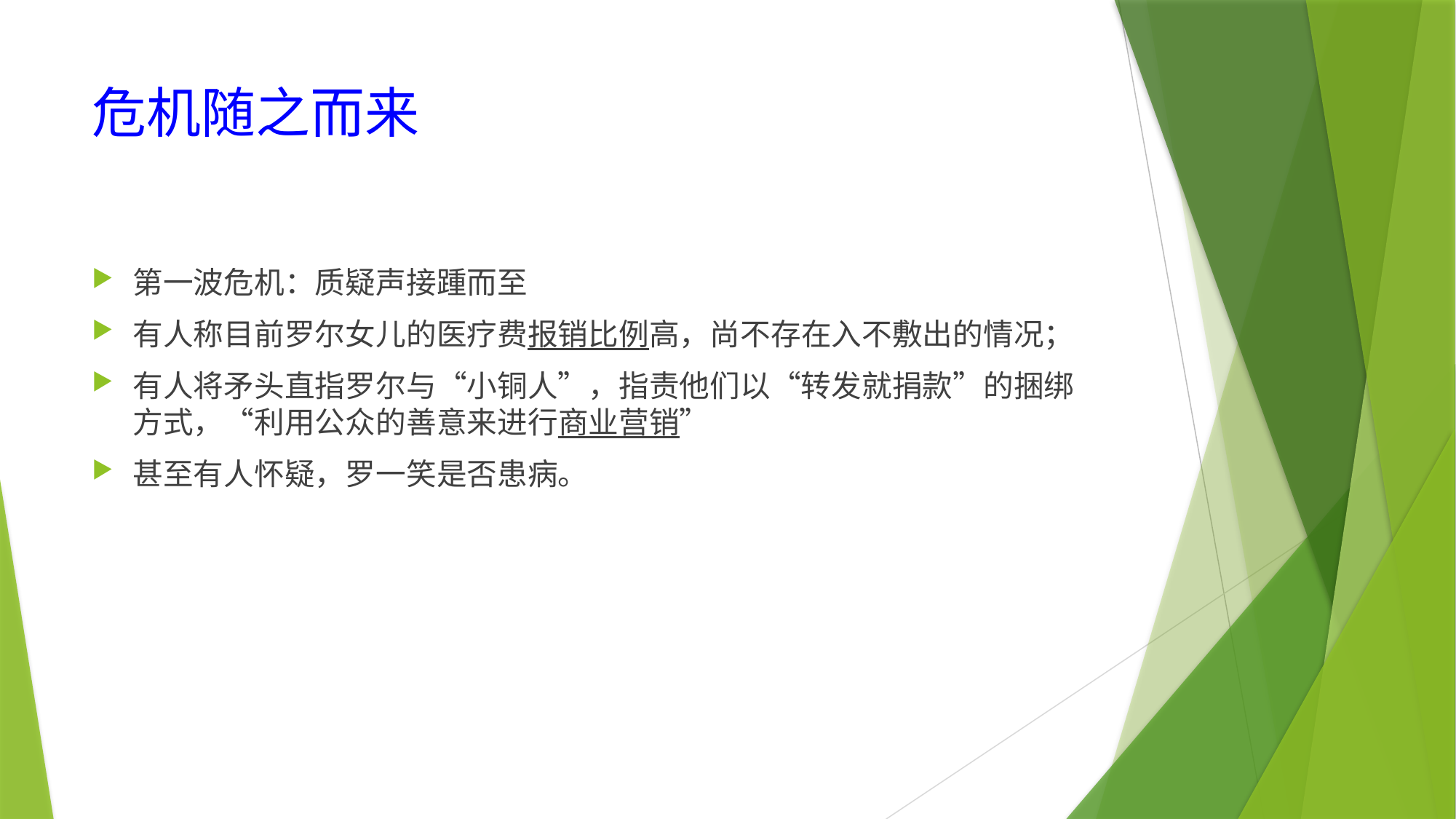

# 危机随之而来
第一波危机：质疑声接踵而至
有人称目前罗尔女儿的医疗费报销比例高，尚不存在入不敷出的情况；
有人将矛头直指罗尔与“小铜人”，指责他们以“转发就捐款”的捆绑方式，“利用公众的善意来进行商业营销”
甚至有人怀疑，罗一笑是否患病。